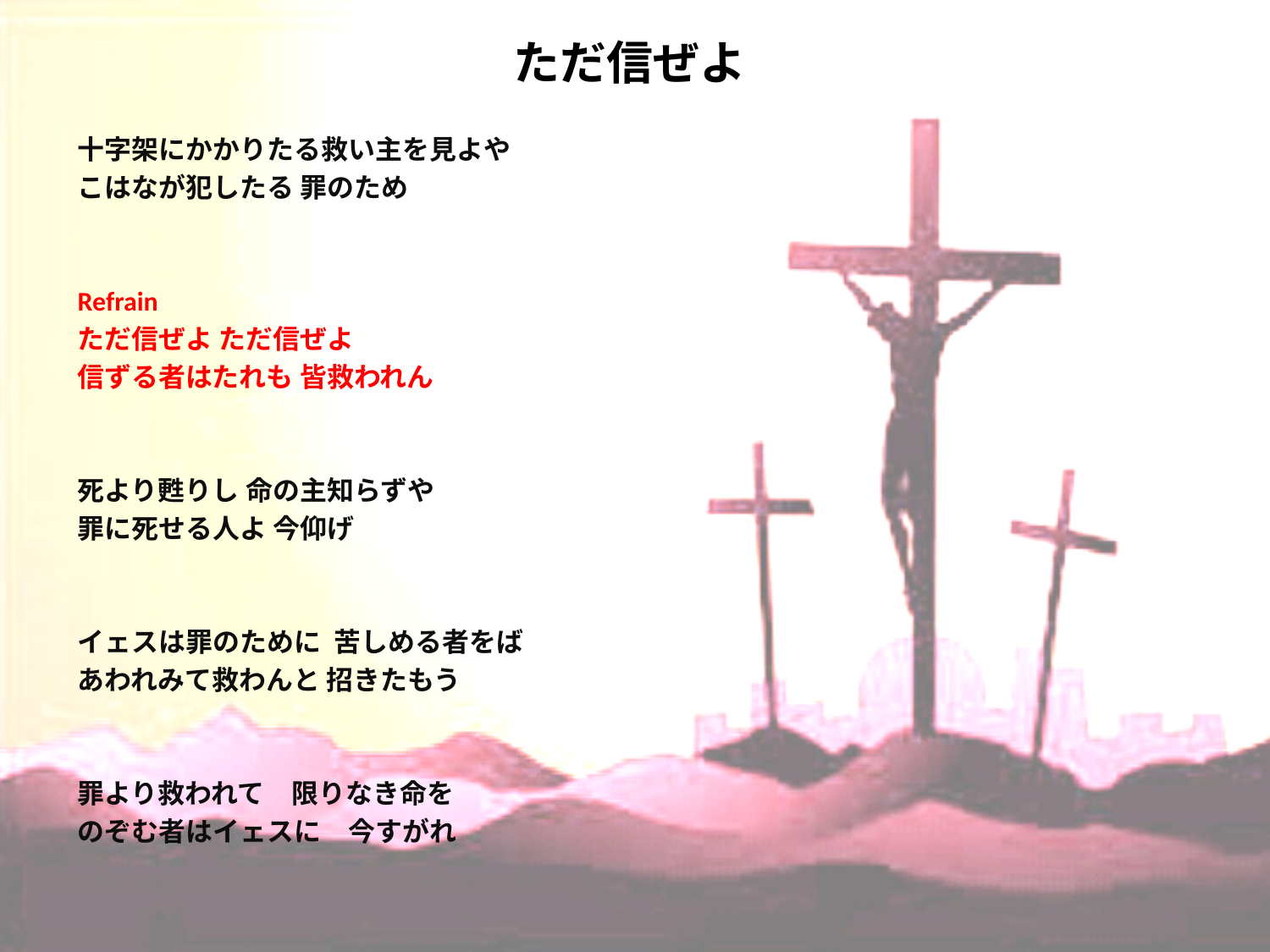

# ただ信ぜよ
十字架にかかりたる救い主を見よや
こはなが犯したる 罪のため

Refrain
ただ信ぜよ ただ信ぜよ
信ずる者はたれも 皆救われん

死より甦りし 命の主知らずや
罪に死せる人よ 今仰げ

イェスは罪のために  苦しめる者をば
あわれみて救わんと 招きたもう

罪より救われて　限りなき命を
のぞむ者はイェスに　今すがれ